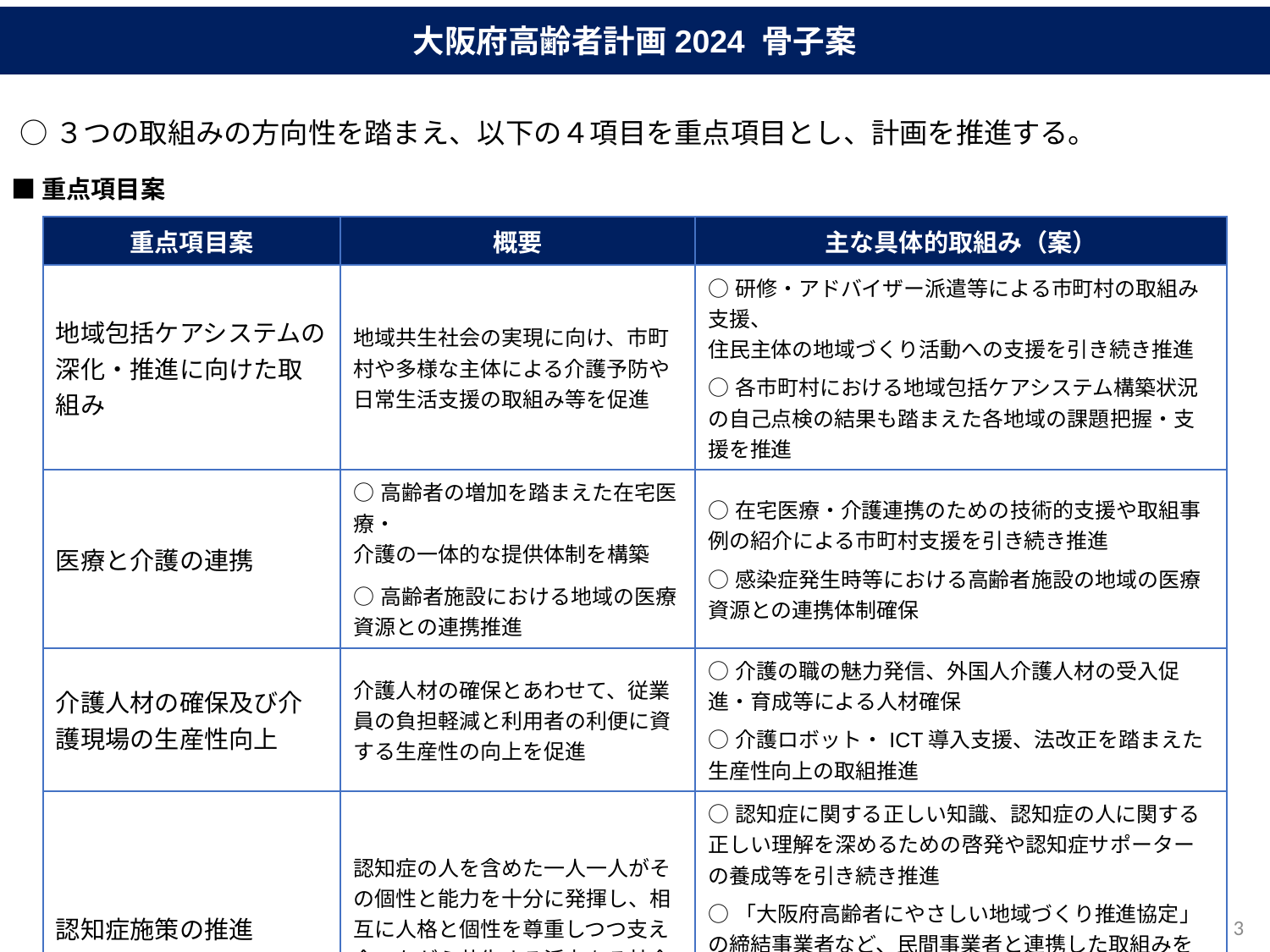

大阪府高齢者計画2024 骨子案
○３つの取組みの方向性を踏まえ、以下の４項目を重点項目とし、計画を推進する。
■重点項目案
| 重点項目案 | 概要 | 主な具体的取組み（案） |
| --- | --- | --- |
| 地域包括ケアシステムの 深化・推進に向けた取組み | 地域共生社会の実現に向け、市町村や多様な主体による介護予防や日常生活支援の取組み等を促進 | ○研修・アドバイザー派遣等による市町村の取組み支援、 住民主体の地域づくり活動への支援を引き続き推進 ○各市町村における地域包括ケアシステム構築状況の自己点検の結果も踏まえた各地域の課題把握・支援を推進 |
| 医療と介護の連携 | ○高齢者の増加を踏まえた在宅医療・ 介護の一体的な提供体制を構築 ○高齢者施設における地域の医療資源との連携推進 | ○在宅医療・介護連携のための技術的支援や取組事例の紹介による市町村支援を引き続き推進 ○感染症発生時等における高齢者施設の地域の医療資源との連携体制確保 |
| 介護人材の確保及び介護現場の生産性向上 | 介護人材の確保とあわせて、従業員の負担軽減と利用者の利便に資する生産性の向上を促進 | ○介護の職の魅力発信、外国人介護人材の受入促進・育成等による人材確保 ○介護ロボット・ICT導入支援、法改正を踏まえた生産性向上の取組推進 |
| 認知症施策の推進 | 認知症の人を含めた一人一人がその個性と能力を十分に発揮し、相互に人格と個性を尊重しつつ支え合いながら共生する活力ある社会（「共生社会」）の実現を推進 | ○認知症に関する正しい知識、認知症の人に関する正しい理解を深めるための啓発や認知症サポーターの養成等を引き続き推進 ○「大阪府高齢者にやさしい地域づくり推進協定」の締結事業者など、民間事業者と連携した取組みを推進 ※「共生社会の実現を推進するための認知症基本法(R5.6制定)」を踏まえつつ取組みを検討 |
3